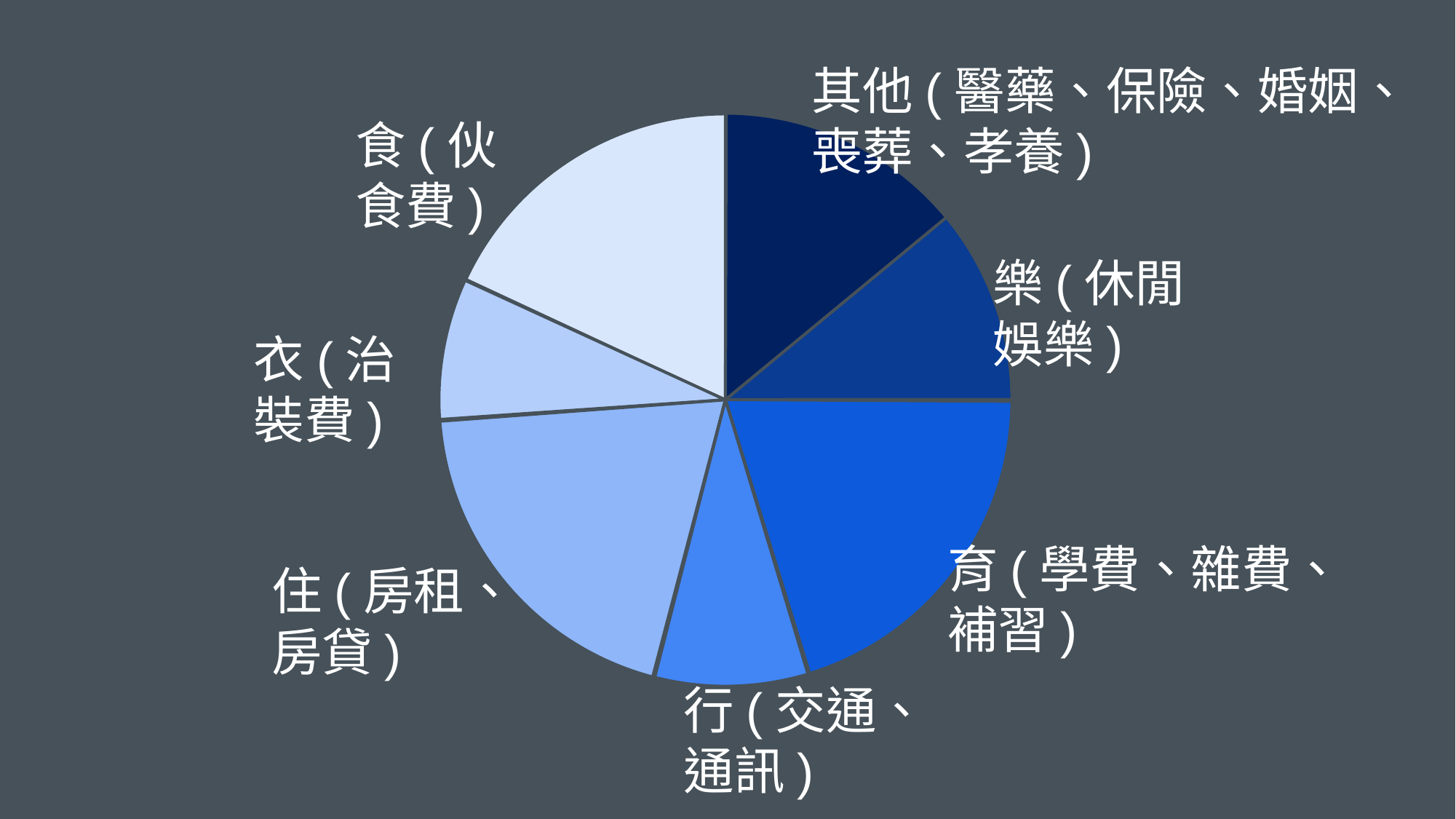

其他(醫藥、保險、婚姻、喪葬、孝養)
食(伙食費)

樂(休閒娛樂)
衣(治裝費)
育(學費、雜費、補習)
住(房租、房貸)
行(交通、通訊)